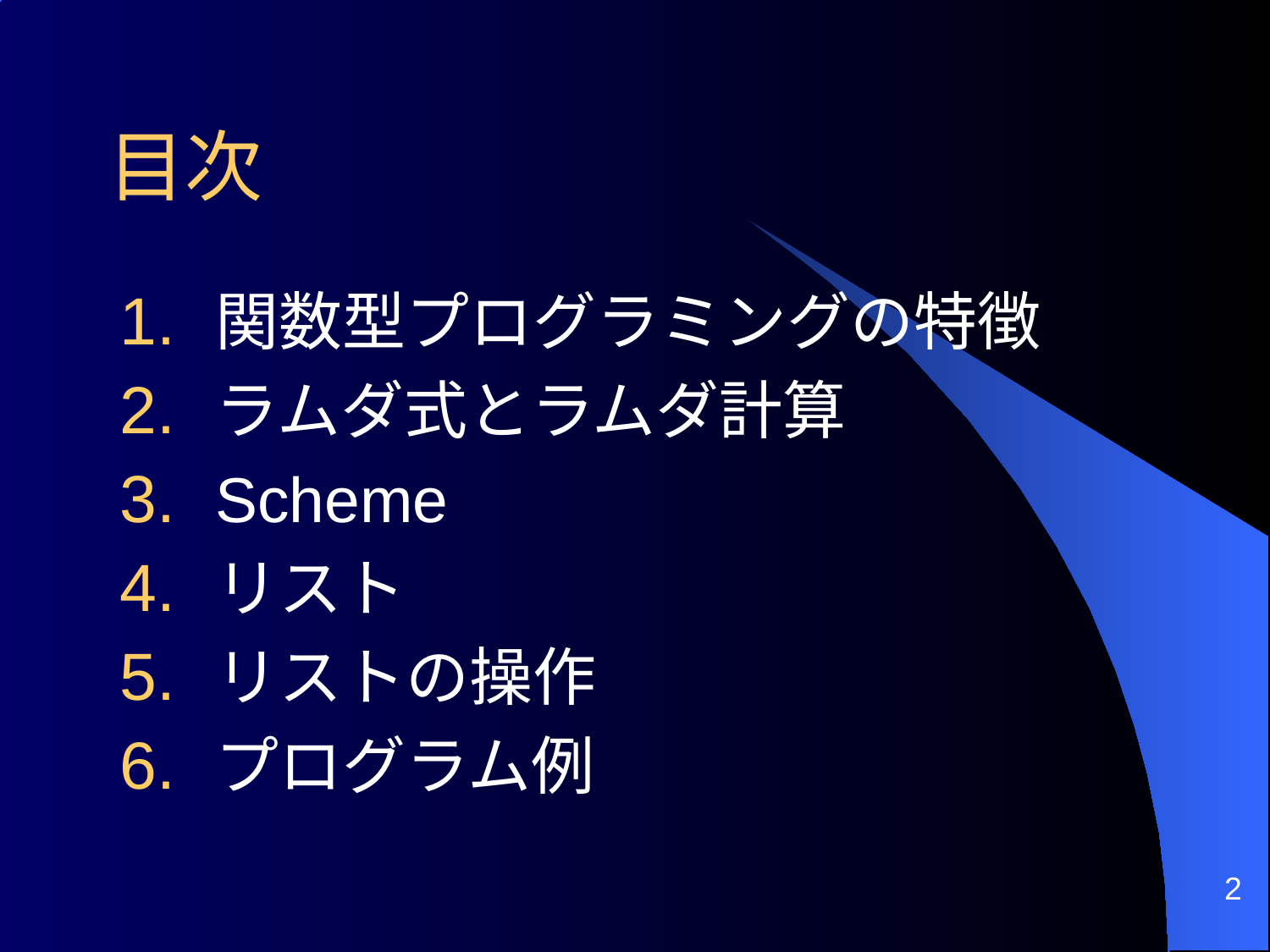

# 目次
関数型プログラミングの特徴
ラムダ式とラムダ計算
Scheme
リスト
リストの操作
プログラム例
2